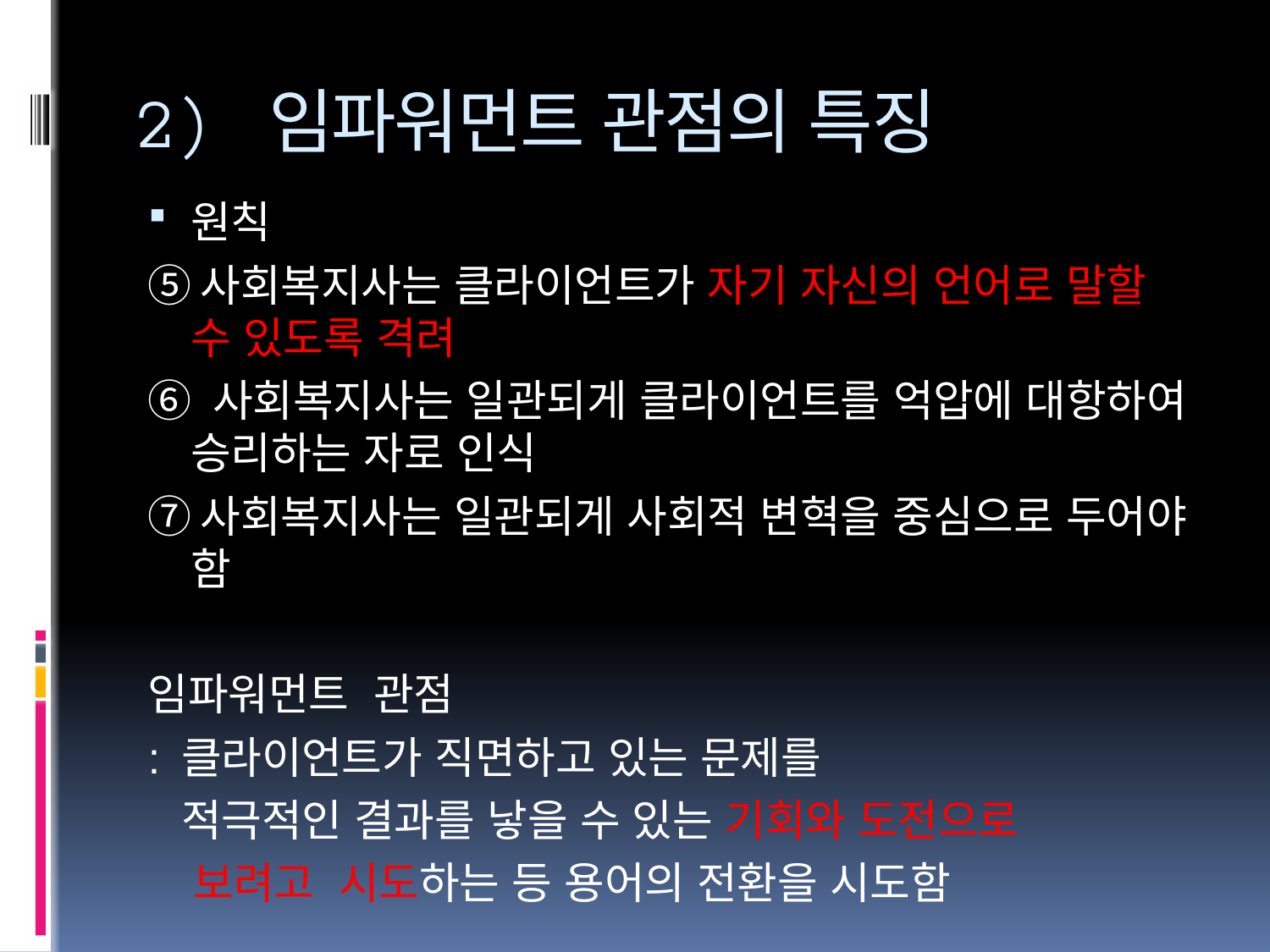

# 2) 임파워먼트 관점의 특징
원칙
⑤사회복지사는 클라이언트가 자기 자신의 언어로 말할 수 있도록 격려
⑥ 사회복지사는 일관되게 클라이언트를 억압에 대항하여 승리하는 자로 인식
⑦사회복지사는 일관되게 사회적 변혁을 중심으로 두어야 함

임파워먼트  관점
: 클라이언트가 직면하고 있는 문제를
  적극적인 결과를 낳을 수 있는 기회와 도전으로
   보려고  시도하는 등 용어의 전환을 시도함